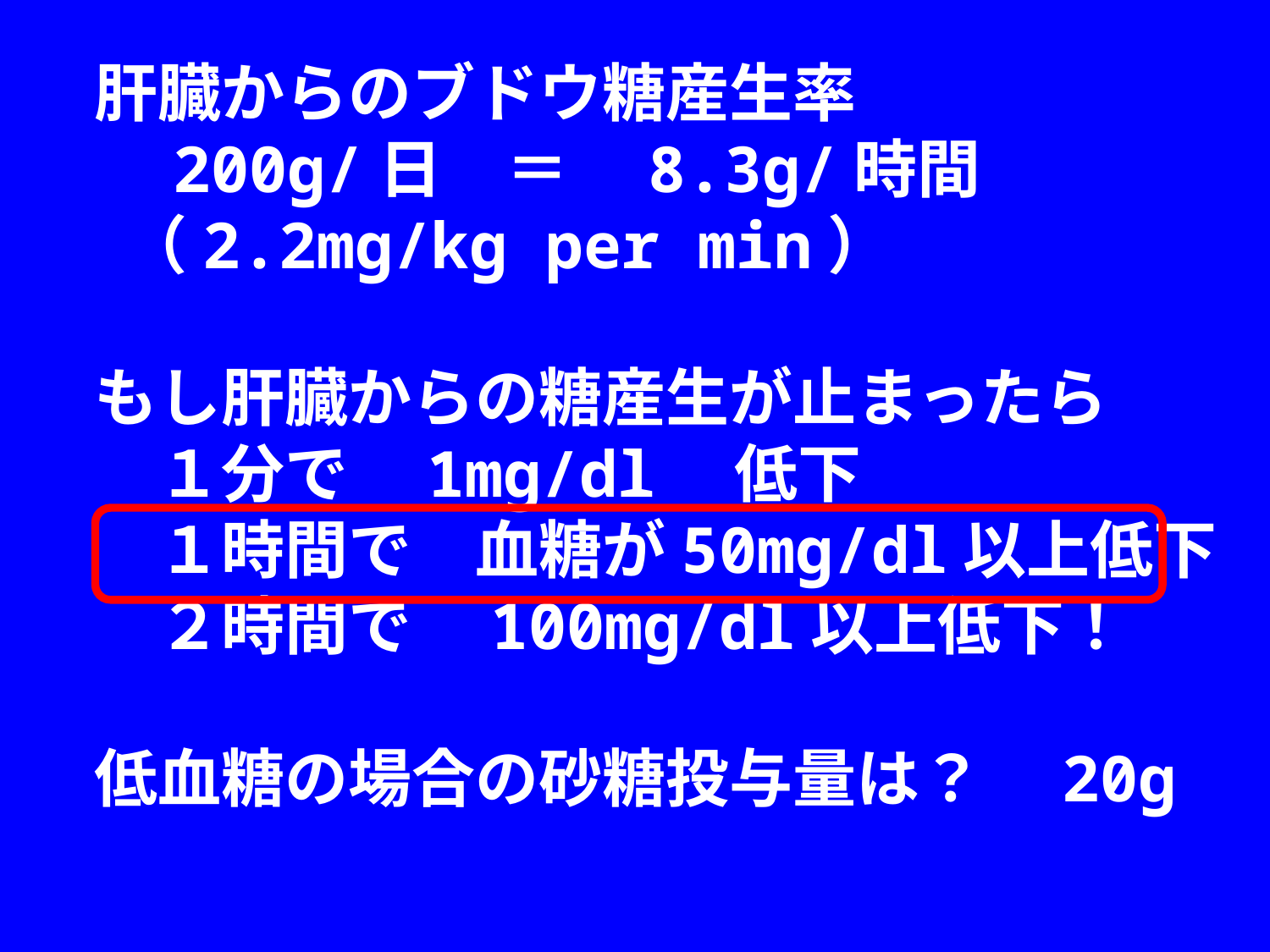

肝臓からのブドウ糖産生率
　200g/日　＝　8.3g/時間
 （2.2mg/kg per min）

もし肝臓からの糖産生が止まったら
　１分で　1mg/dl　低下
　１時間で　血糖が50mg/dl以上低下
　２時間で　100mg/dl以上低下！

低血糖の場合の砂糖投与量は？　20g